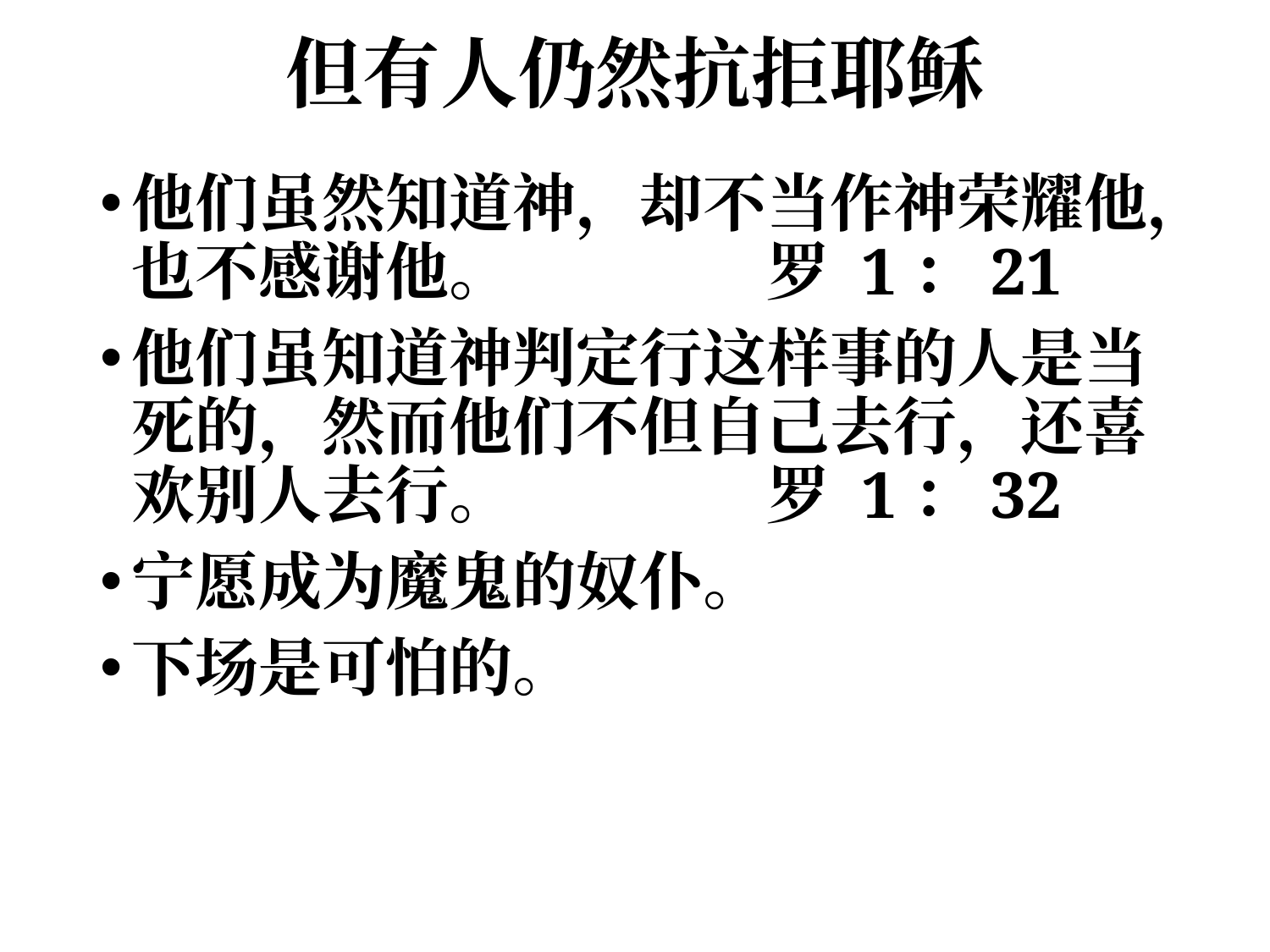

# 但有人仍然抗拒耶稣
他们虽然知道神，却不当作神荣耀他，也不感谢他。		罗 1：21
他们虽知道神判定行这样事的人是当死的，然而他们不但自己去行，还喜欢别人去行。 		罗 1：32
宁愿成为魔鬼的奴仆。
下场是可怕的。